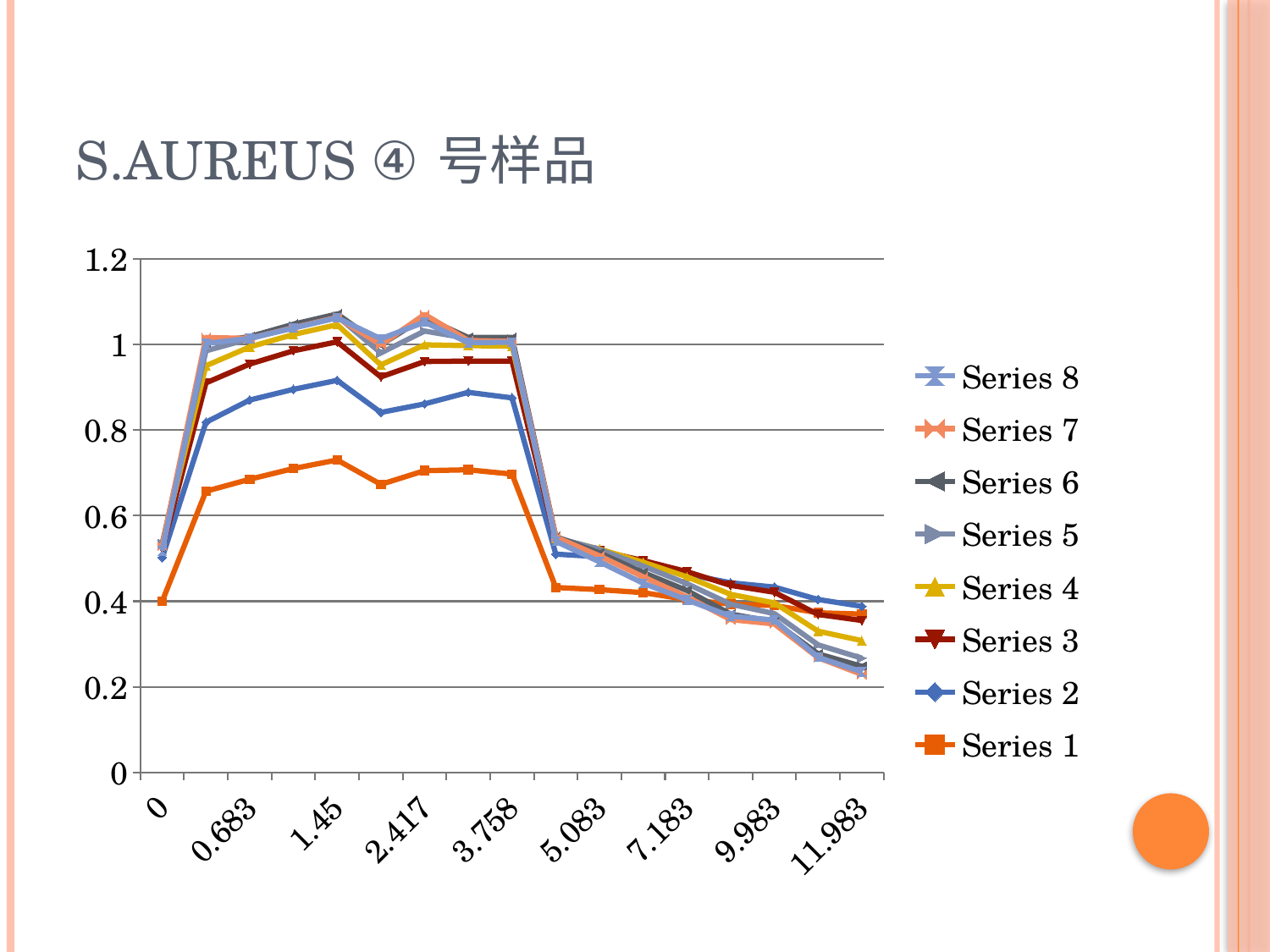

# S.aureus ④号样品

### Chart

| Category | Series 1 | Series 2 | Series 3 | Series 4 | Series 5 | Series 6 | Series 7 | Series 8 |
|---|---|---|---|---|---|---|---|---|
| 0 | 0.4 | 0.10199999999999998 | 0.02000000000000001 | 0.012 | 0.0010000000000000007 | -0.006000000000000003 | 0.0 | -0.010999999999999998 |
| 0.38300000000000017 | 0.6570000000000004 | 0.161 | 0.09200000000000003 | 0.04000000000000002 | 0.03500000000000001 | 0.01900000000000001 | 0.012 | -0.014 |
| 0.68300000000000005 | 0.685 | 0.18500000000000008 | 0.08400000000000005 | 0.04000000000000002 | 0.01900000000000001 | 0.005000000000000003 | -0.004000000000000003 | 0.0 |
| 1.0329999999999993 | 0.7100000000000003 | 0.18500000000000008 | 0.09000000000000002 | 0.038 | 0.02000000000000001 | 0.004000000000000003 | -0.008000000000000007 | -0.0010000000000000007 |
| 1.45 | 0.7300000000000003 | 0.18600000000000008 | 0.09000000000000002 | 0.04000000000000002 | 0.02000000000000001 | 0.005000000000000003 | -0.008000000000000007 | -0.0010000000000000007 |
| 1.9500000000000006 | 0.6730000000000005 | 0.168 | 0.08300000000000005 | 0.028 | 0.028 | 0.01900000000000001 | 0.0 | 0.014 |
| 2.4169999999999985 | 0.7050000000000003 | 0.15600000000000008 | 0.09900000000000005 | 0.039000000000000014 | 0.03200000000000002 | 0.03200000000000002 | 0.007000000000000003 | -0.018 |
| 3.05 | 0.7070000000000003 | 0.18100000000000008 | 0.07300000000000001 | 0.036 | 0.017 | 0.0020000000000000013 | -0.007000000000000003 | -0.005000000000000003 |
| 3.758 | 0.697 | 0.17800000000000007 | 0.08600000000000002 | 0.03500000000000001 | 0.01600000000000001 | 0.004000000000000003 | -0.009000000000000003 | -0.0020000000000000013 |
| 4.383 | 0.43200000000000016 | 0.07800000000000001 | 0.031000000000000014 | 0.006000000000000003 | 0.0020000000000000013 | 0.0020000000000000013 | -0.0010000000000000007 | -0.010000000000000005 |
| 5.0830000000000002 | 0.4270000000000002 | 0.077 | 0.014 | 0.004000000000000003 | -0.0010000000000000007 | -0.008000000000000007 | -0.007000000000000003 | -0.014 |
| 5.9829999999999997 | 0.42000000000000015 | 0.071 | 0.004000000000000003 | -0.004000000000000003 | -0.009000000000000003 | -0.014999999999999998 | -0.010000000000000005 | -0.014999999999999998 |
| 7.1829999999999972 | 0.4040000000000001 | 0.05900000000000002 | 0.006000000000000003 | -0.012 | -0.01600000000000001 | -0.01600000000000001 | -0.014999999999999998 | -0.007000000000000003 |
| 8.4550000000000054 | 0.39300000000000024 | 0.05 | -0.006000000000000003 | -0.02100000000000001 | -0.023 | -0.023 | -0.012999999999999998 | 0.008000000000000007 |
| 9.9830000000000005 | 0.3900000000000002 | 0.043000000000000003 | -0.012 | -0.025 | -0.025 | -0.01900000000000001 | -0.005000000000000003 | 0.009000000000000003 |
| 10.983000000000002 | 0.37300000000000016 | 0.031000000000000014 | -0.03500000000000001 | -0.039000000000000014 | -0.03200000000000002 | -0.02100000000000001 | -0.009000000000000003 | 0.0010000000000000007 |
| 11.983000000000002 | 0.37000000000000016 | 0.018 | -0.033 | -0.047000000000000014 | -0.041 | -0.01900000000000001 | -0.01900000000000001 | 0.006000000000000003 |